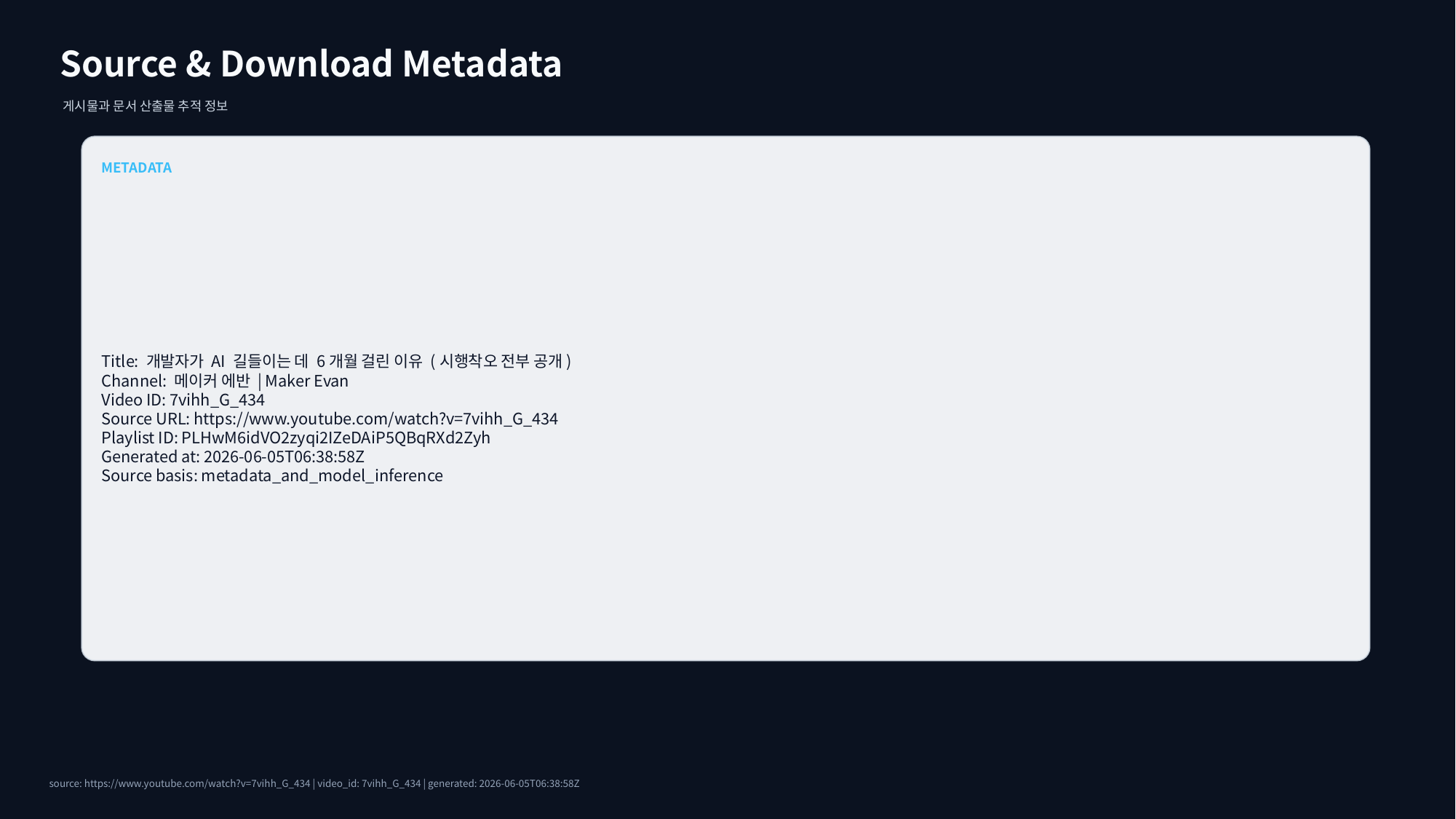

Source & Download Metadata
게시물과 문서 산출물 추적 정보

METADATA
Title: 개발자가 AI 길들이는 데 6개월 걸린 이유 (시행착오 전부 공개)
Channel: 메이커 에반 | Maker Evan
Video ID: 7vihh_G_434
Source URL: https://www.youtube.com/watch?v=7vihh_G_434
Playlist ID: PLHwM6idVO2zyqi2IZeDAiP5QBqRXd2Zyh
Generated at: 2026-06-05T06:38:58Z
Source basis: metadata_and_model_inference
source: https://www.youtube.com/watch?v=7vihh_G_434 | video_id: 7vihh_G_434 | generated: 2026-06-05T06:38:58Z